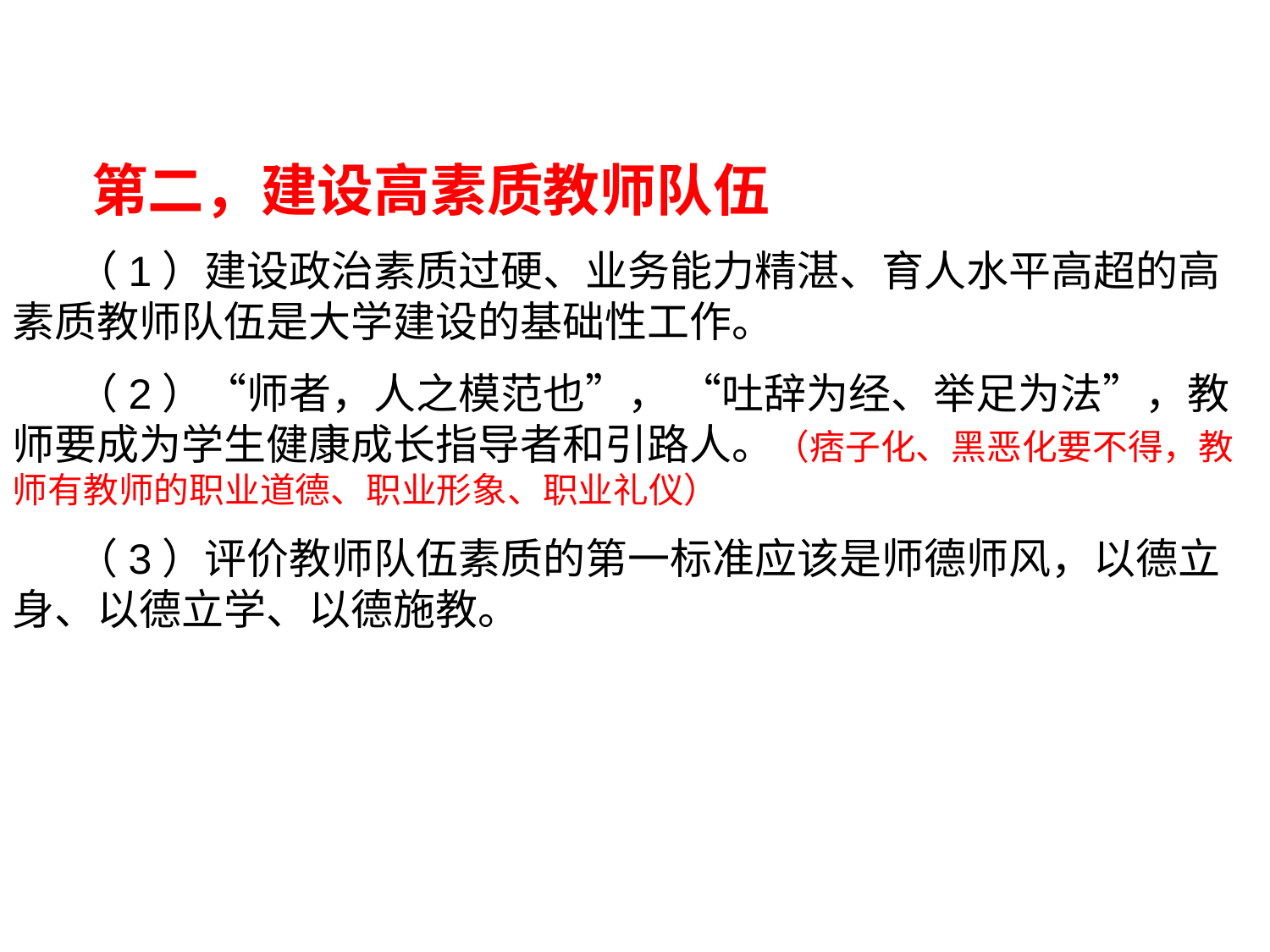

第二，建设高素质教师队伍
（1）建设政治素质过硬、业务能力精湛、育人水平高超的高素质教师队伍是大学建设的基础性工作。
（2）“师者，人之模范也”， “吐辞为经、举足为法”，教师要成为学生健康成长指导者和引路人。（痞子化、黑恶化要不得，教师有教师的职业道德、职业形象、职业礼仪）
（3）评价教师队伍素质的第一标准应该是师德师风，以德立身、以德立学、以德施教。